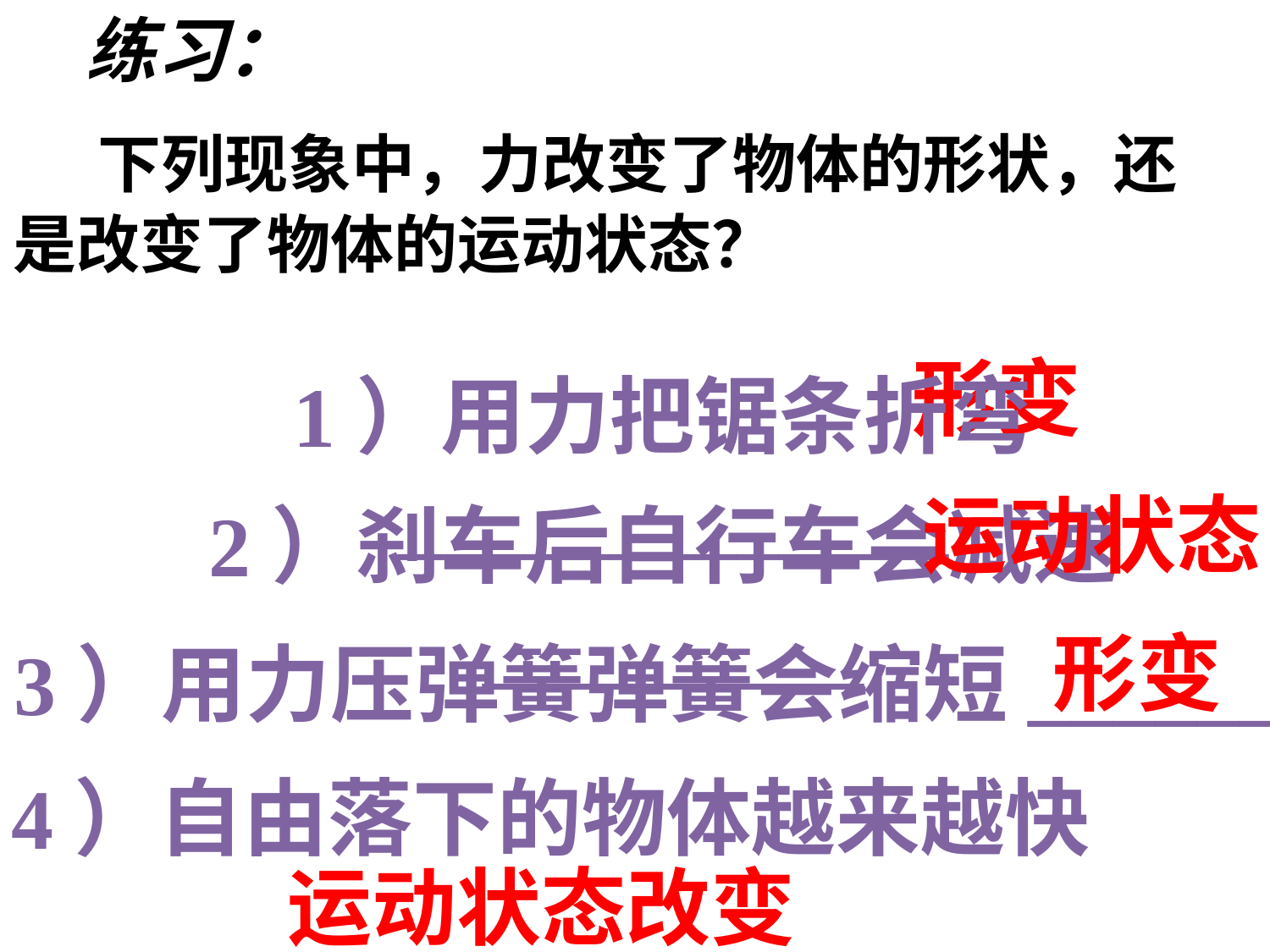

练习：
　下列现象中，力改变了物体的形状，还是改变了物体的运动状态？
1）用力把锯条折弯_____________
2）刹车后自行车会减速_________
3）用力压弹簧弹簧会缩短_______
4）自由落下的物体越来越快____________
形变
运动状态
形变
运动状态改变